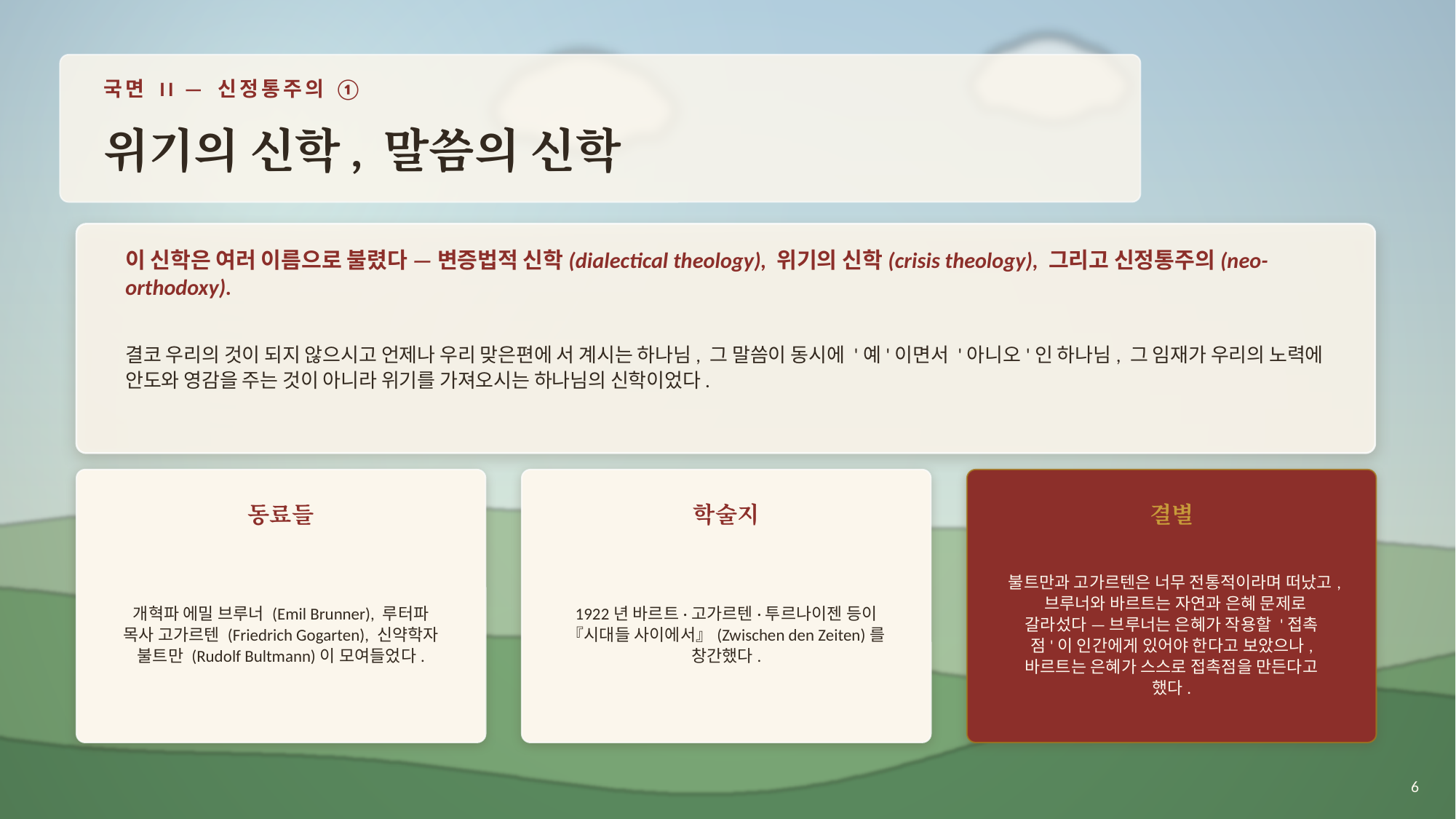

국면 II — 신정통주의 ①
위기의 신학, 말씀의 신학

이 신학은 여러 이름으로 불렸다 — 변증법적 신학(dialectical theology), 위기의 신학(crisis theology), 그리고 신정통주의(neo-orthodoxy).
결코 우리의 것이 되지 않으시고 언제나 우리 맞은편에 서 계시는 하나님, 그 말씀이 동시에 '예'이면서 '아니오'인 하나님, 그 임재가 우리의 노력에 안도와 영감을 주는 것이 아니라 위기를 가져오시는 하나님의 신학이었다.

동료들
학술지
결별
개혁파 에밀 브루너 (Emil Brunner), 루터파 목사 고가르텐 (Friedrich Gogarten), 신약학자 불트만 (Rudolf Bultmann)이 모여들었다.
1922년 바르트·고가르텐·투르나이젠 등이 『시대들 사이에서』(Zwischen den Zeiten)를 창간했다.
불트만과 고가르텐은 너무 전통적이라며 떠났고, 브루너와 바르트는 자연과 은혜 문제로 갈라섰다 — 브루너는 은혜가 작용할 '접촉점'이 인간에게 있어야 한다고 보았으나, 바르트는 은혜가 스스로 접촉점을 만든다고 했다.
6